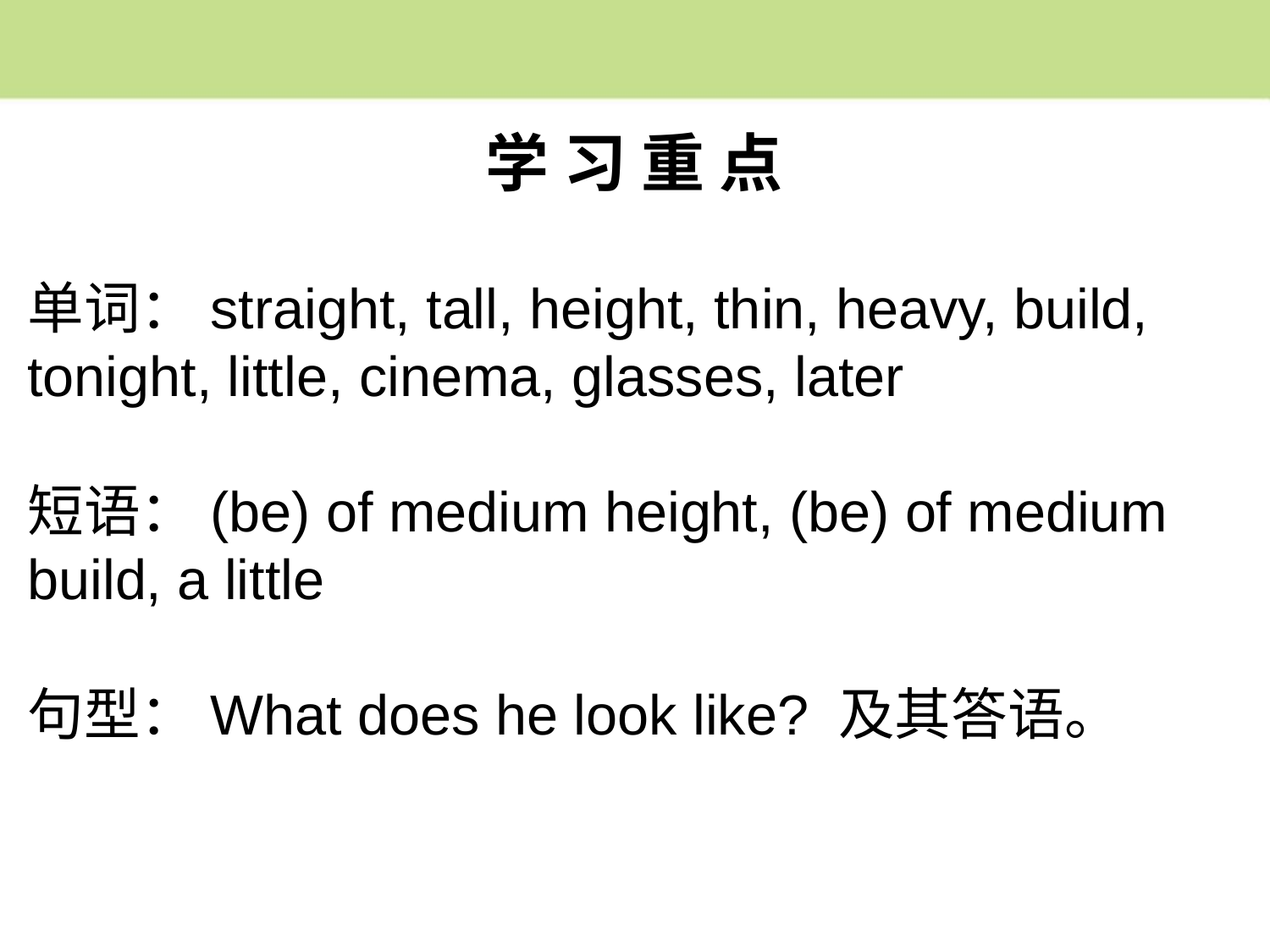

学 习 重 点
单词：straight, tall, height, thin, heavy, build, tonight, little, cinema, glasses, later

短语：(be) of medium height, (be) of medium build, a little

句型：What does he look like? 及其答语。